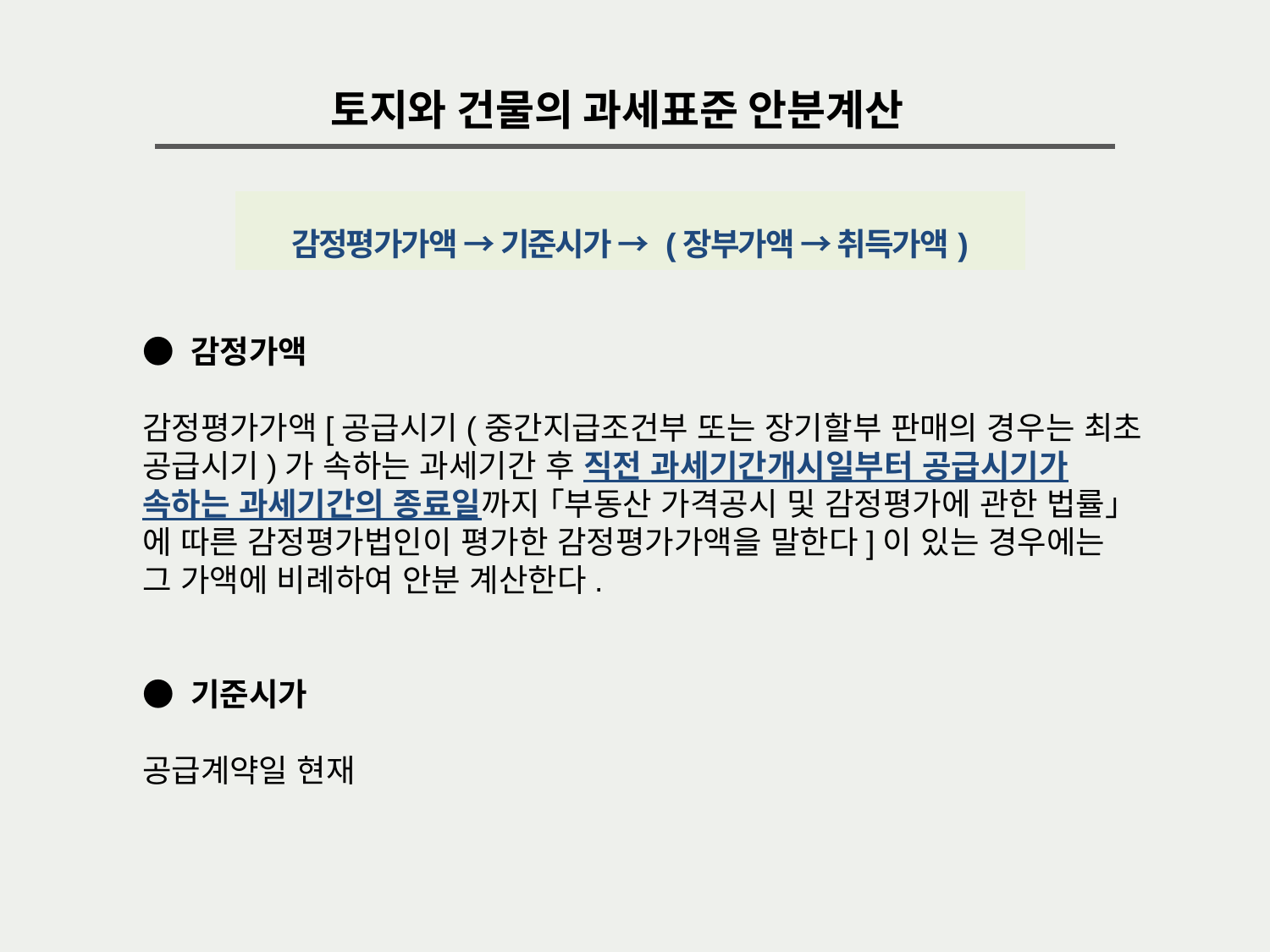

토지와 건물의 과세표준 안분계산

| 감정평가가액 → 기준시가 → (장부가액 → 취득가액) |
| --- |

● 감정가액

감정평가가액[공급시기(중간지급조건부 또는 장기할부 판매의 경우는 최초 공급시기)가 속하는 과세기간 후 직전 과세기간개시일부터 공급시기가 속하는 과세기간의 종료일까지 ｢부동산 가격공시 및 감정평가에 관한 법률｣에 따른 감정평가법인이 평가한 감정평가가액을 말한다]이 있는 경우에는 그 가액에 비례하여 안분 계산한다.

● 기준시가

공급계약일 현재